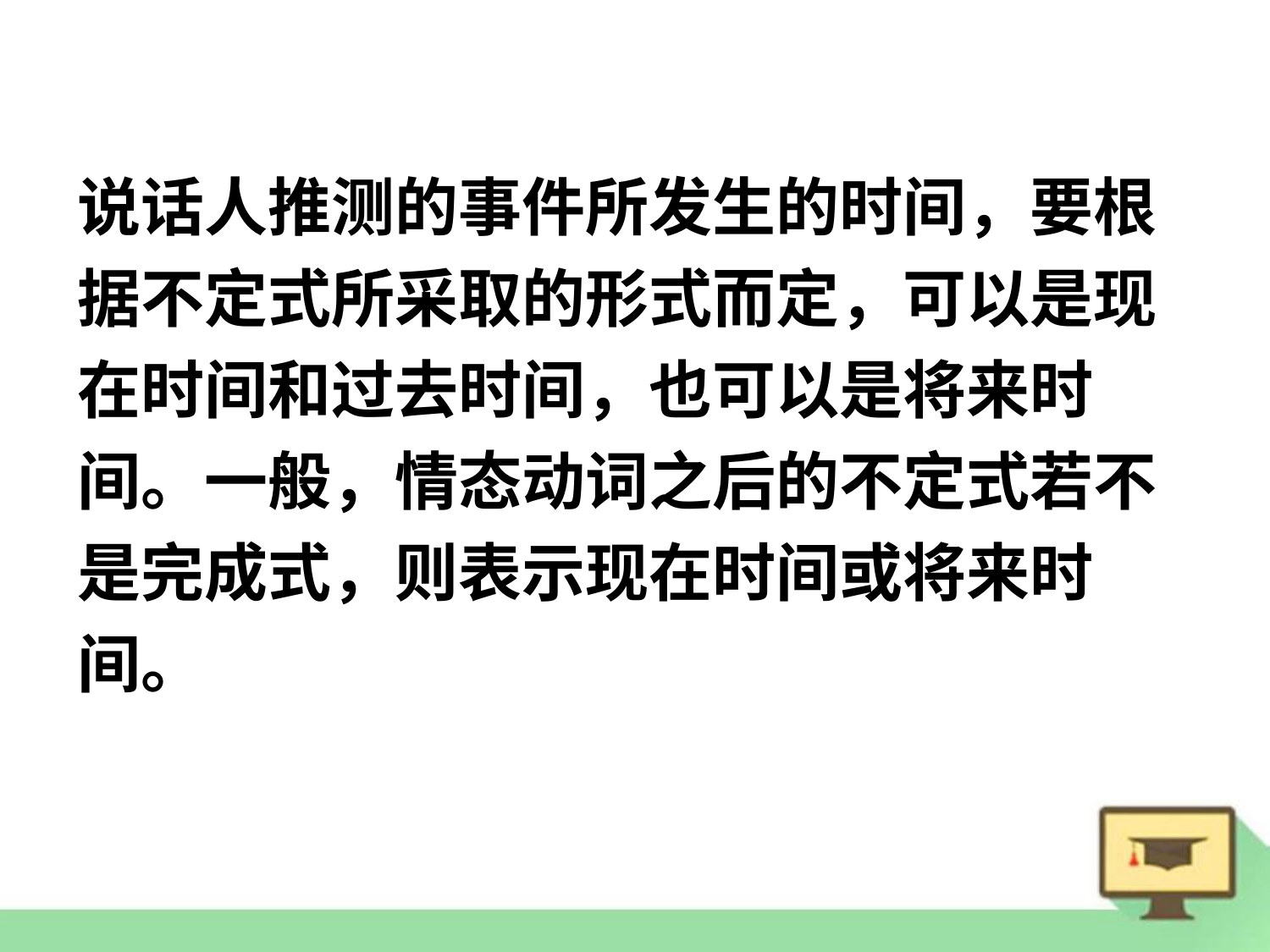

说话人推测的事件所发生的时间，要根据不定式所采取的形式而定，可以是现在时间和过去时间，也可以是将来时间。一般，情态动词之后的不定式若不是完成式，则表示现在时间或将来时间。